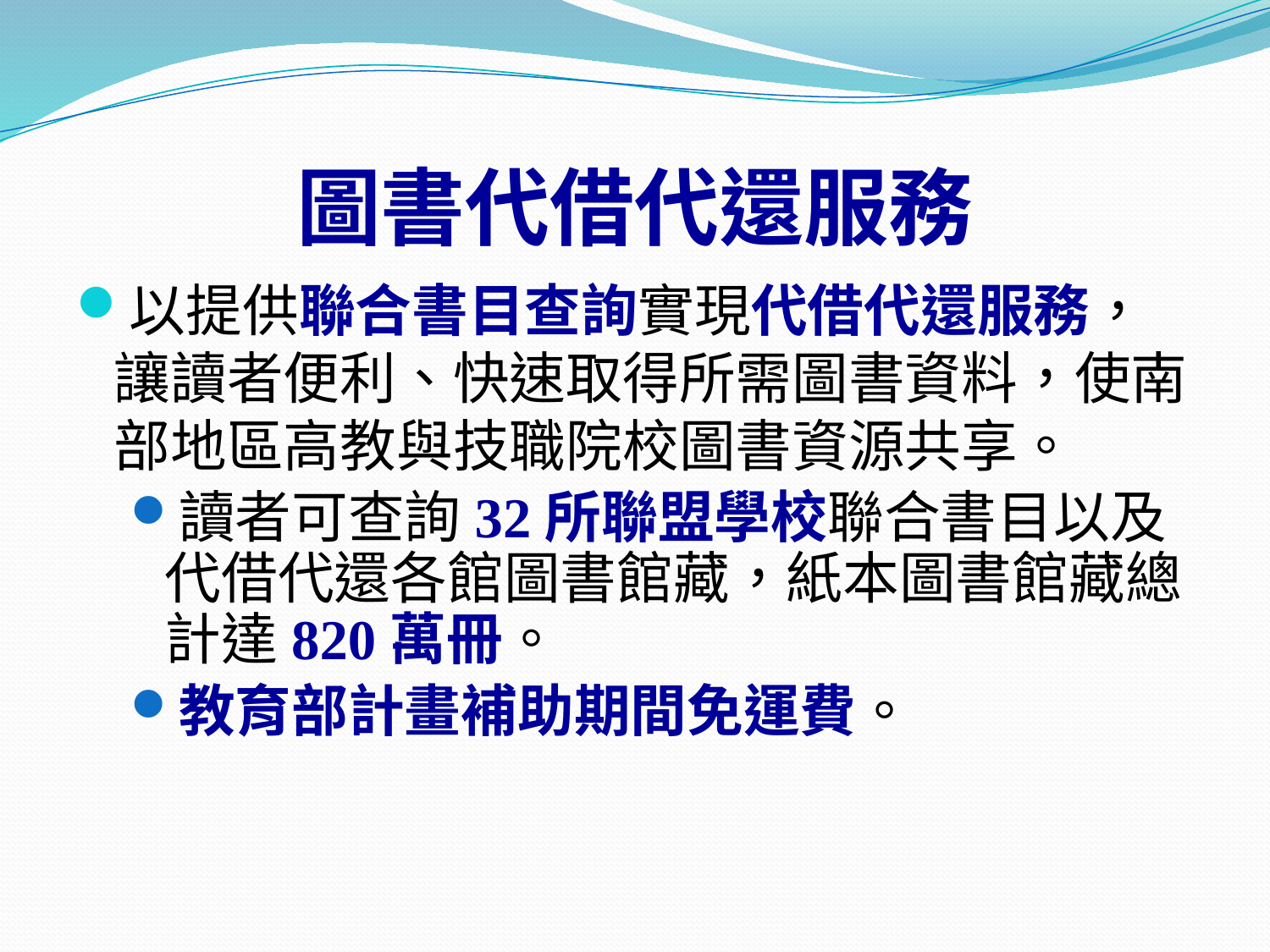

# 圖書代借代還服務
以提供聯合書目查詢實現代借代還服務，讓讀者便利、快速取得所需圖書資料，使南部地區高教與技職院校圖書資源共享。
讀者可查詢32所聯盟學校聯合書目以及代借代還各館圖書館藏，紙本圖書館藏總計達820萬冊。
教育部計畫補助期間免運費。